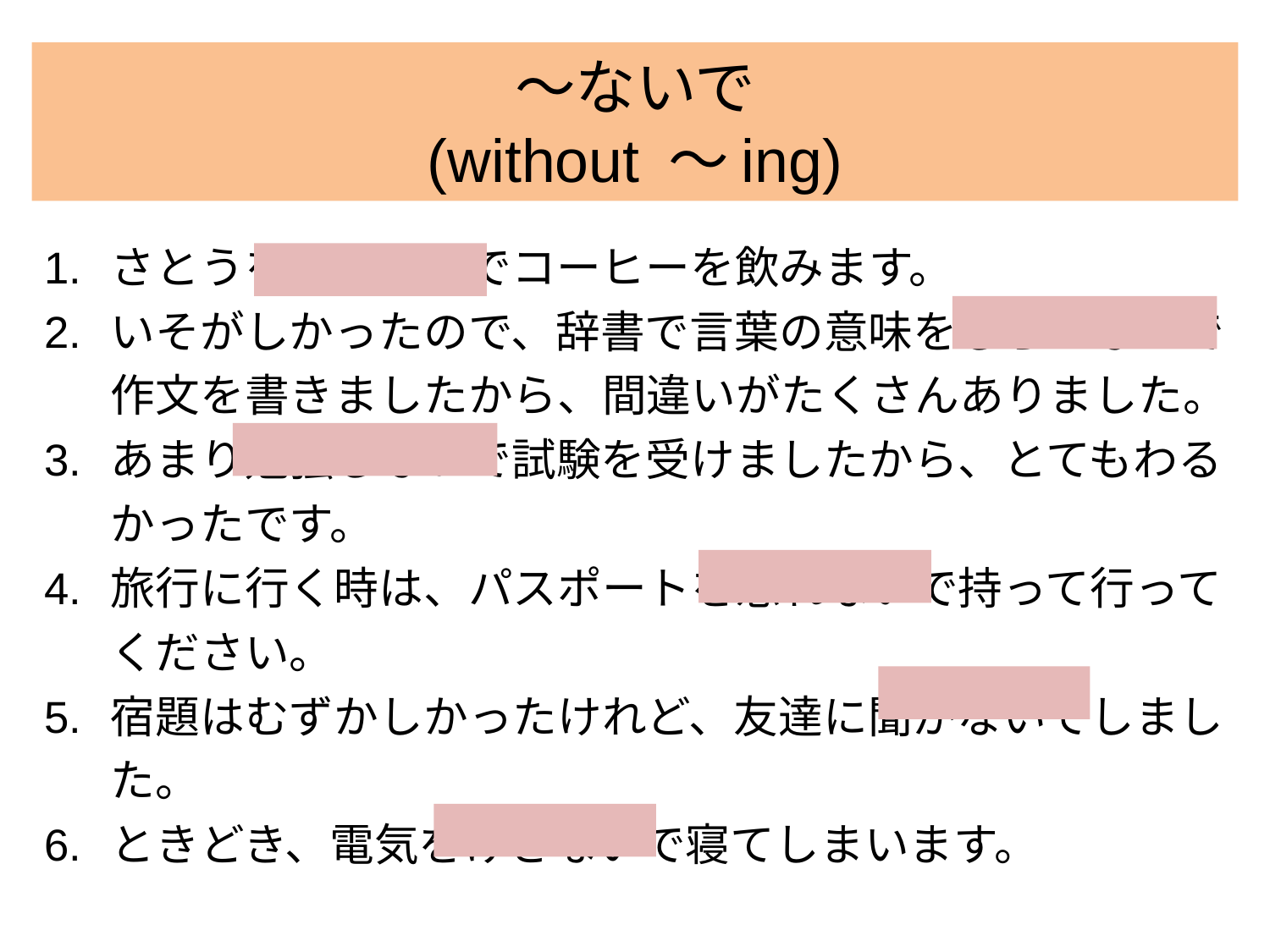

# ～ないで (without ～ing)
さとうを入れないでコーヒーを飲みます。
いそがしかったので、辞書で言葉の意味をしらべないで作文を書きましたから、間違いがたくさんありました。
あまり勉強しないで試験を受けましたから、とてもわるかったです。
旅行に行く時は、パスポートを忘れないで持って行ってください。
宿題はむずかしかったけれど、友達に聞かないでしました。
ときどき、電気をけさないで寝てしまいます。